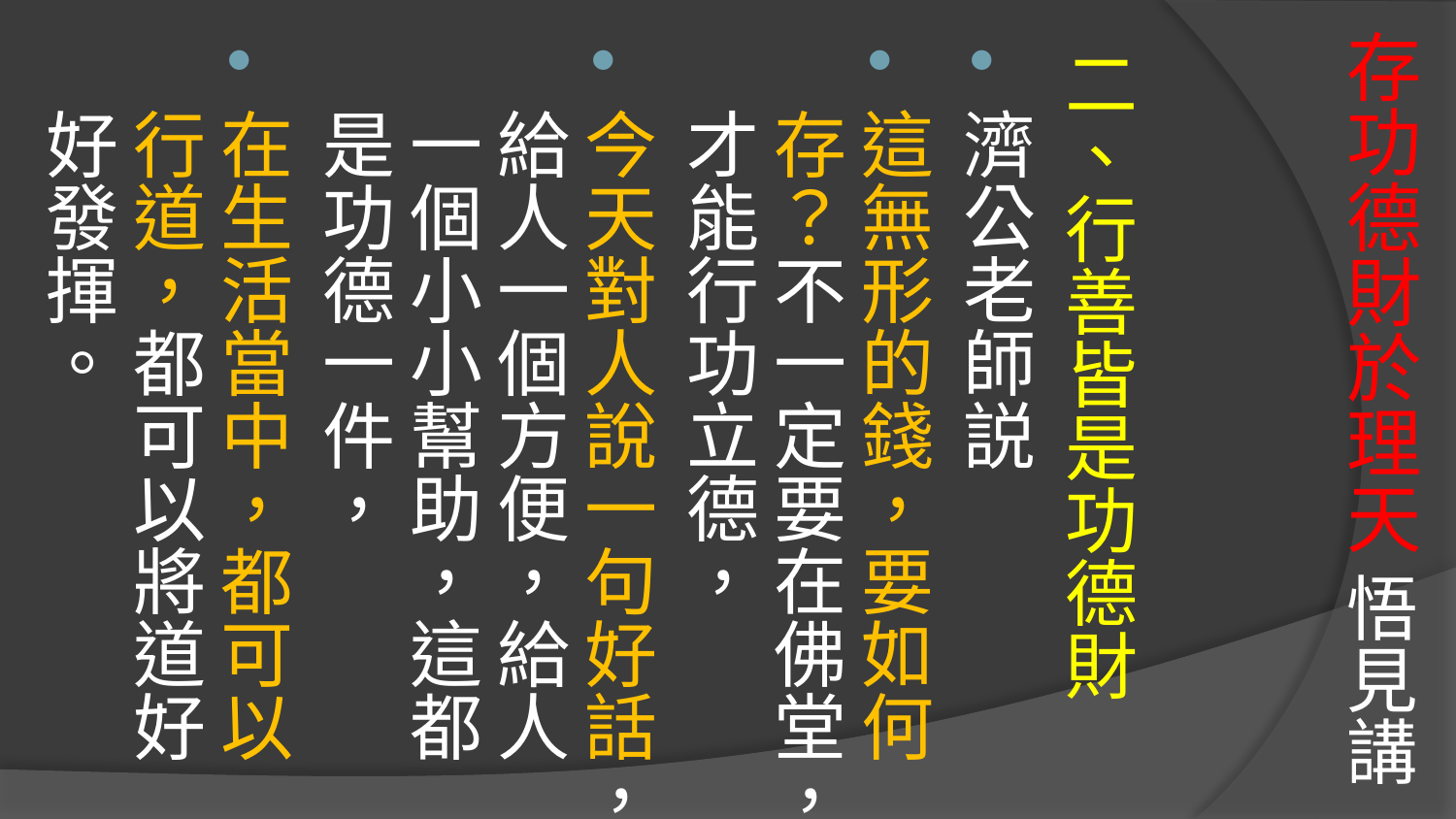

# 存功德財於理天 悟見講
二、行善皆是功德財
濟公老師説
這無形的錢，要如何存？不一定要在佛堂，才能行功立德，
今天對人說一句好話，給人一個方便，給人一個小小幫助，這都是功德一件，
在生活當中，都可以行道，都可以將道好好發揮。